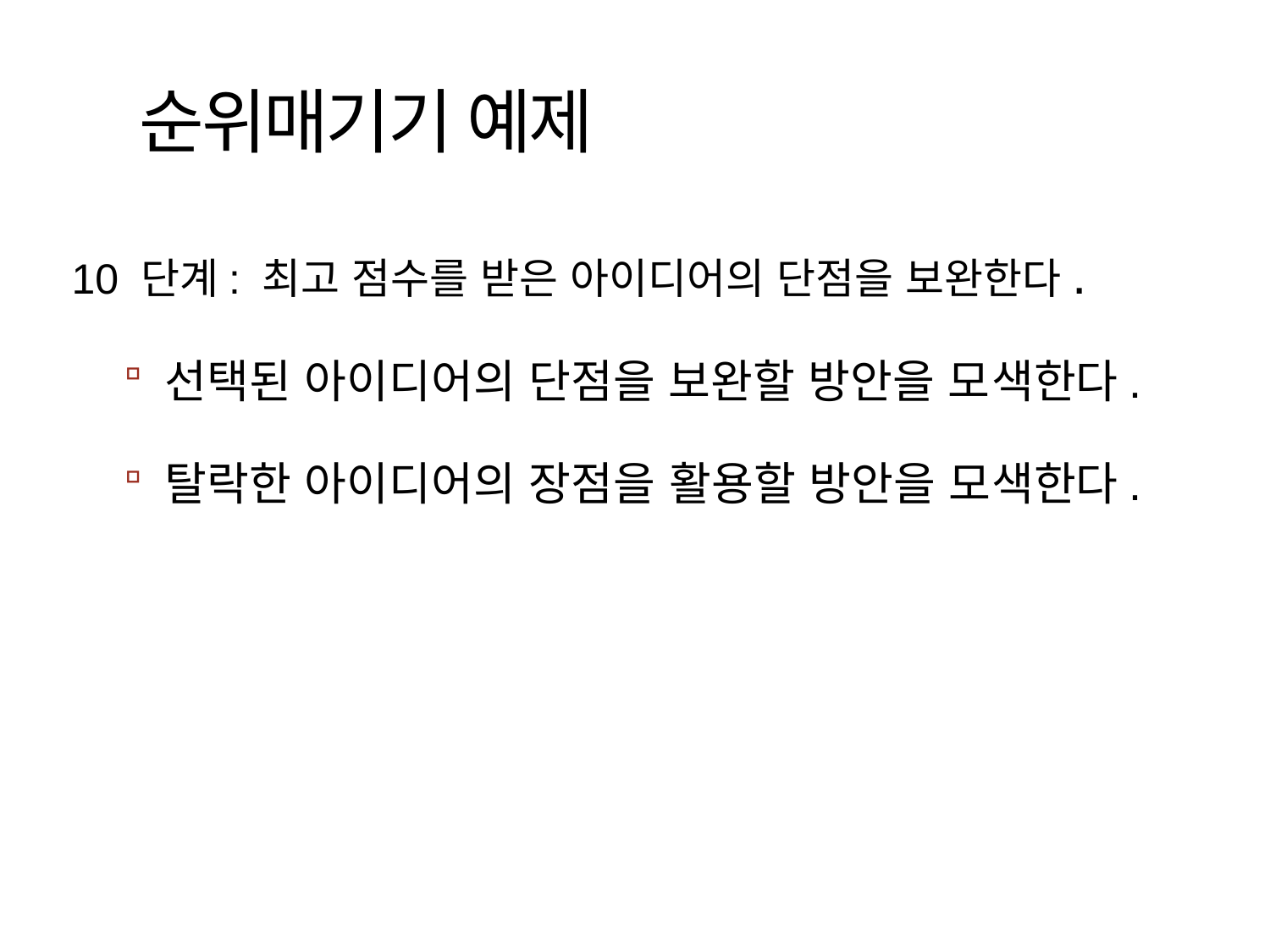

# 순위매기기 예제
10 단계: 최고 점수를 받은 아이디어의 단점을 보완한다.
선택된 아이디어의 단점을 보완할 방안을 모색한다.
탈락한 아이디어의 장점을 활용할 방안을 모색한다.